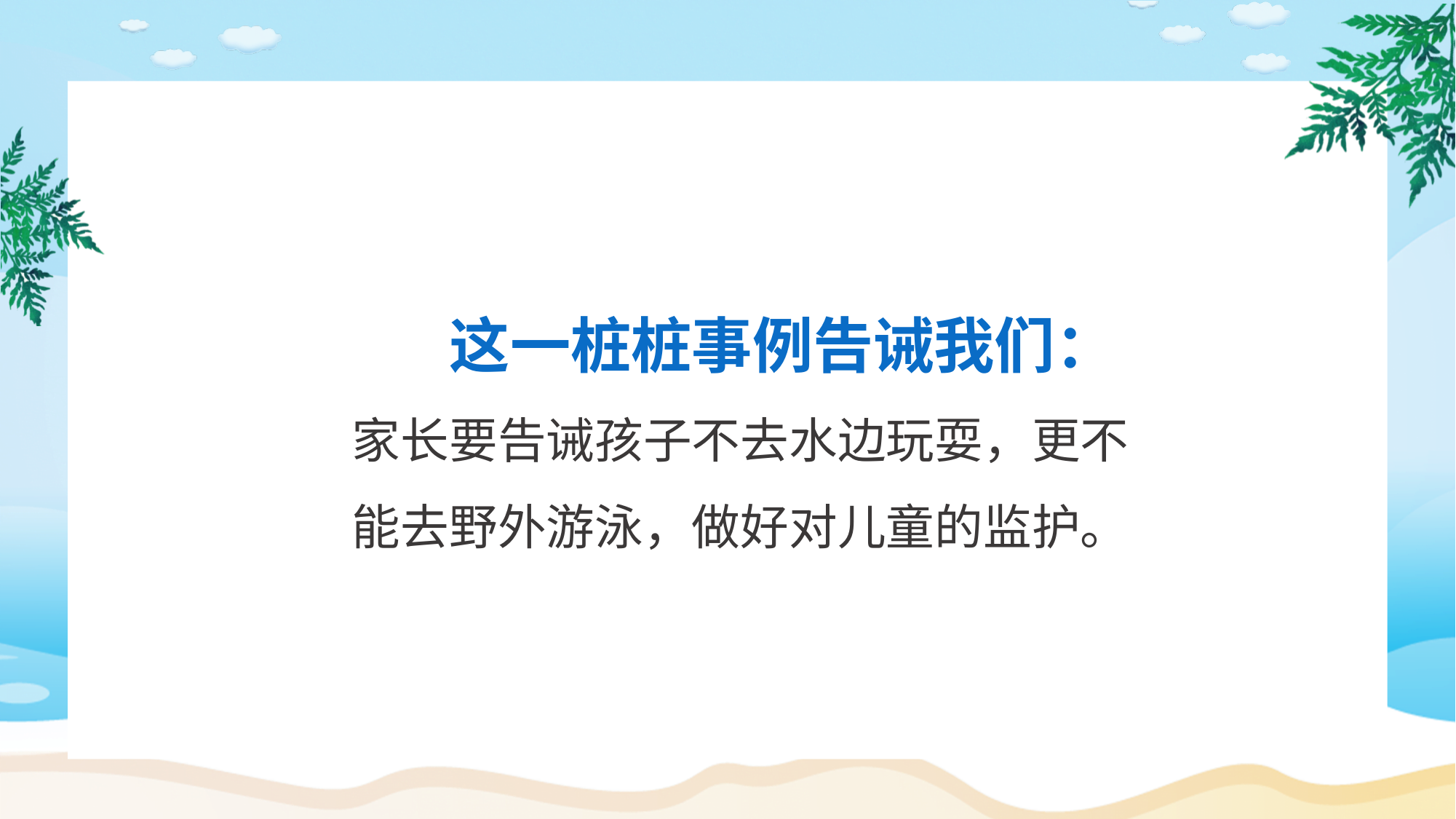

这一桩桩事例告诫我们：
家长要告诫孩子不去水边玩耍，更不能去野外游泳，做好对儿童的监护。